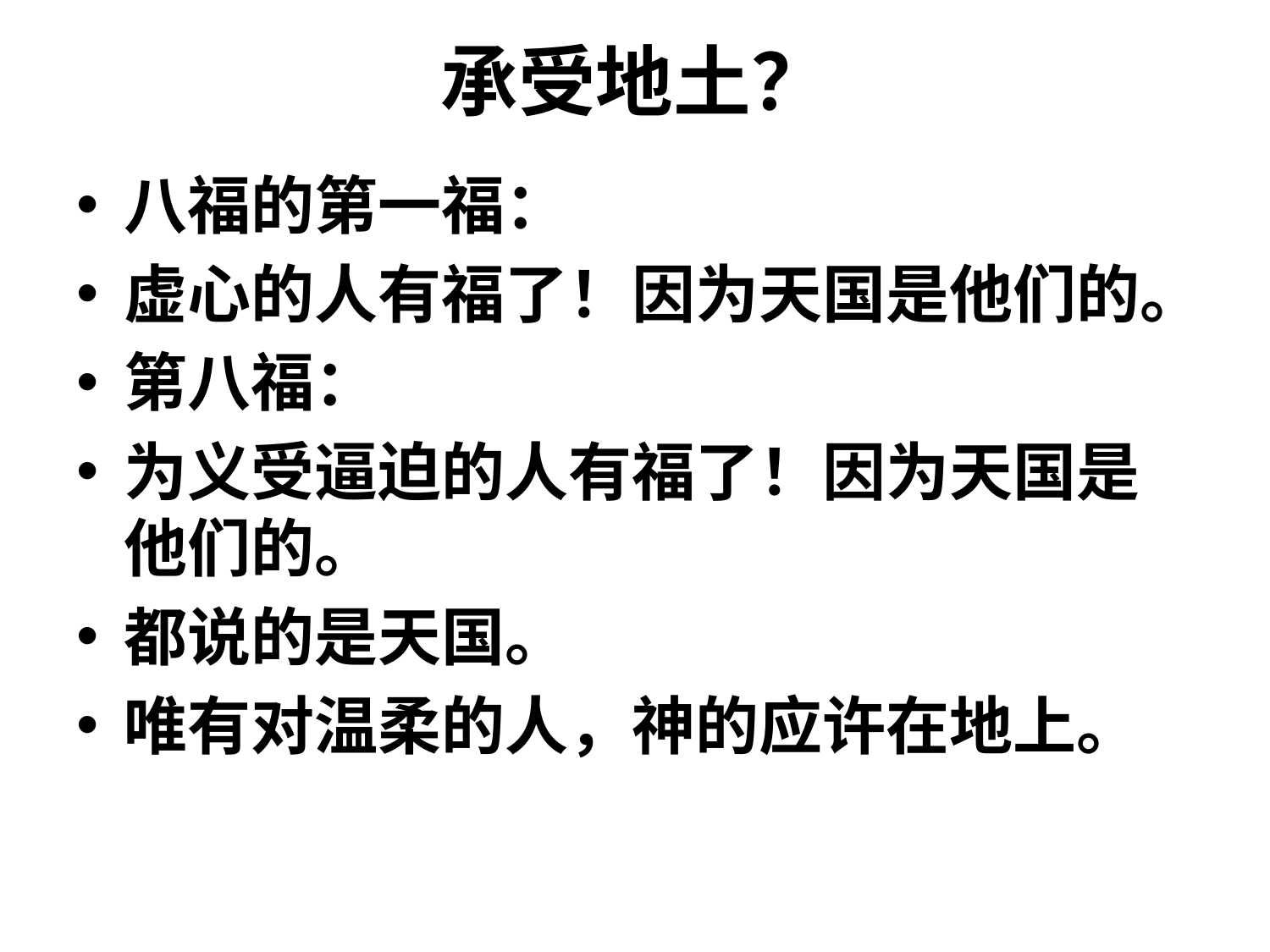

# 承受地土？
八福的第一福：
虚心的人有福了！因为天国是他们的。
第八福：
为义受逼迫的人有福了！因为天国是他们的。
都说的是天国。
唯有对温柔的人，神的应许在地上。